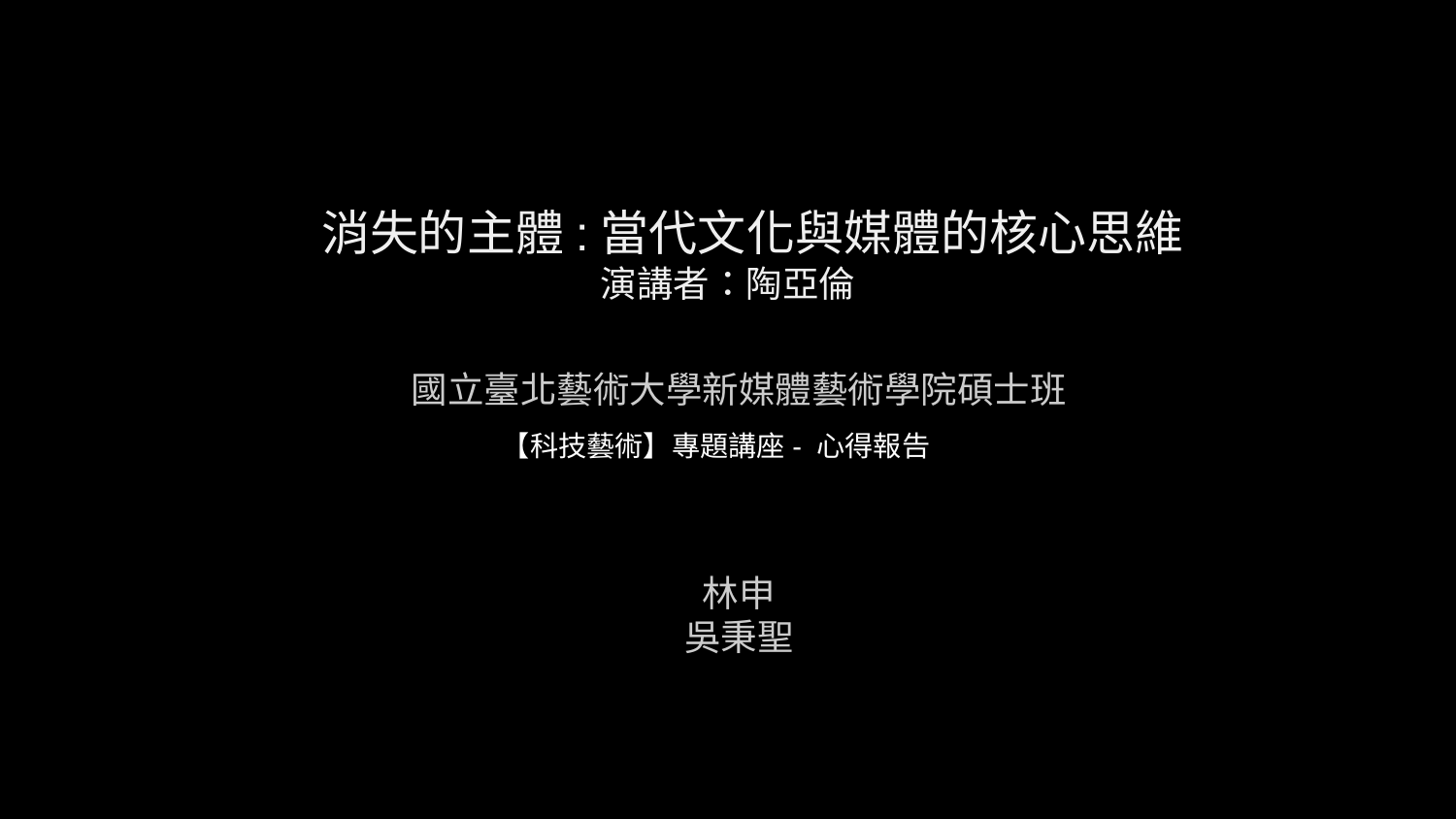

# 消失的主體:當代文化與媒體的核⼼思維 演講者：陶亞倫
國立臺北藝術大學新媒體藝術學院碩士班

林申
吳秉聖
【科技藝術】專題講座- 心得報告